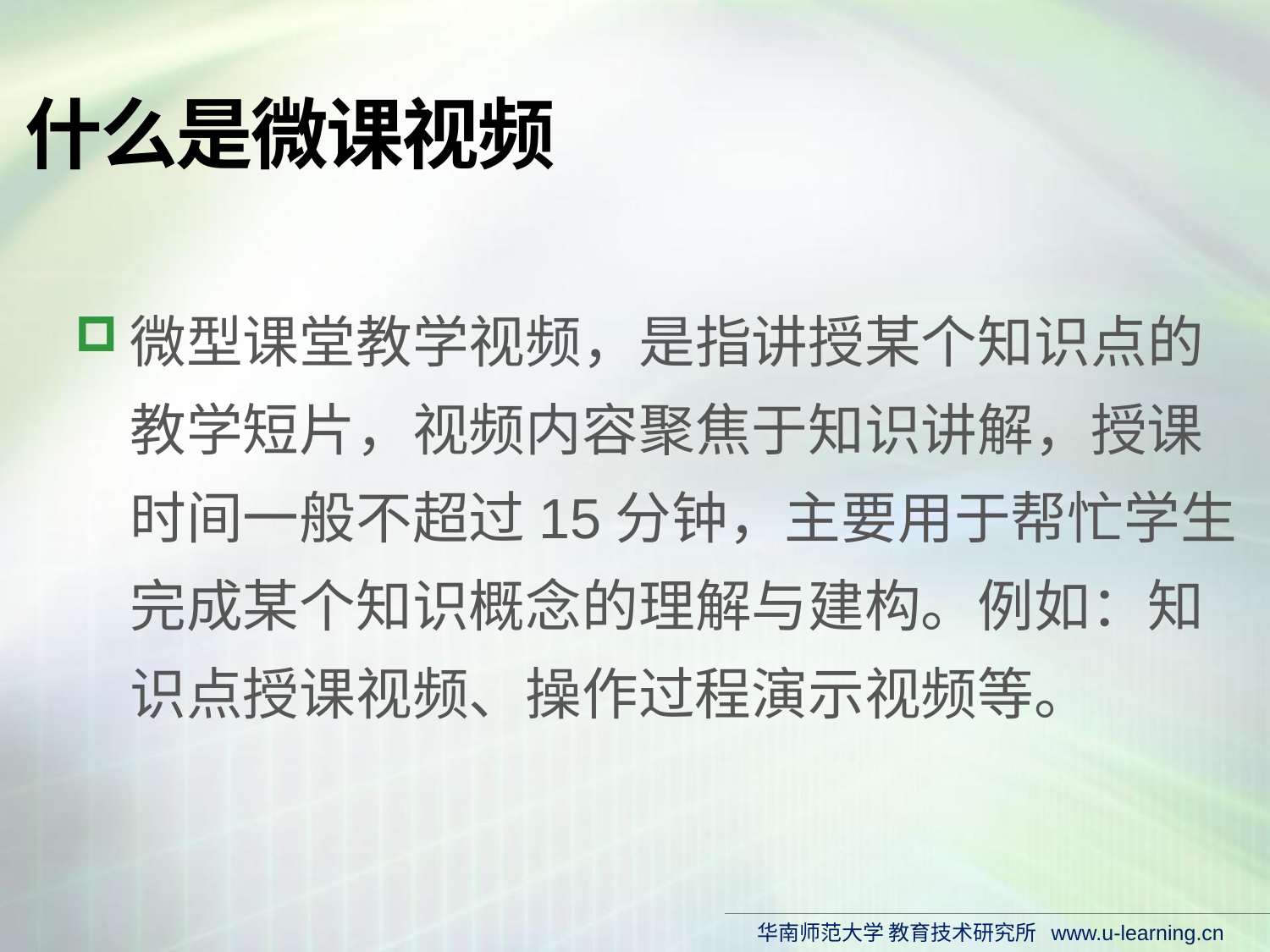

# 什么是微课视频
微型课堂教学视频，是指讲授某个知识点的教学短片，视频内容聚焦于知识讲解，授课时间一般不超过15分钟，主要用于帮忙学生完成某个知识概念的理解与建构。例如：知识点授课视频、操作过程演示视频等。